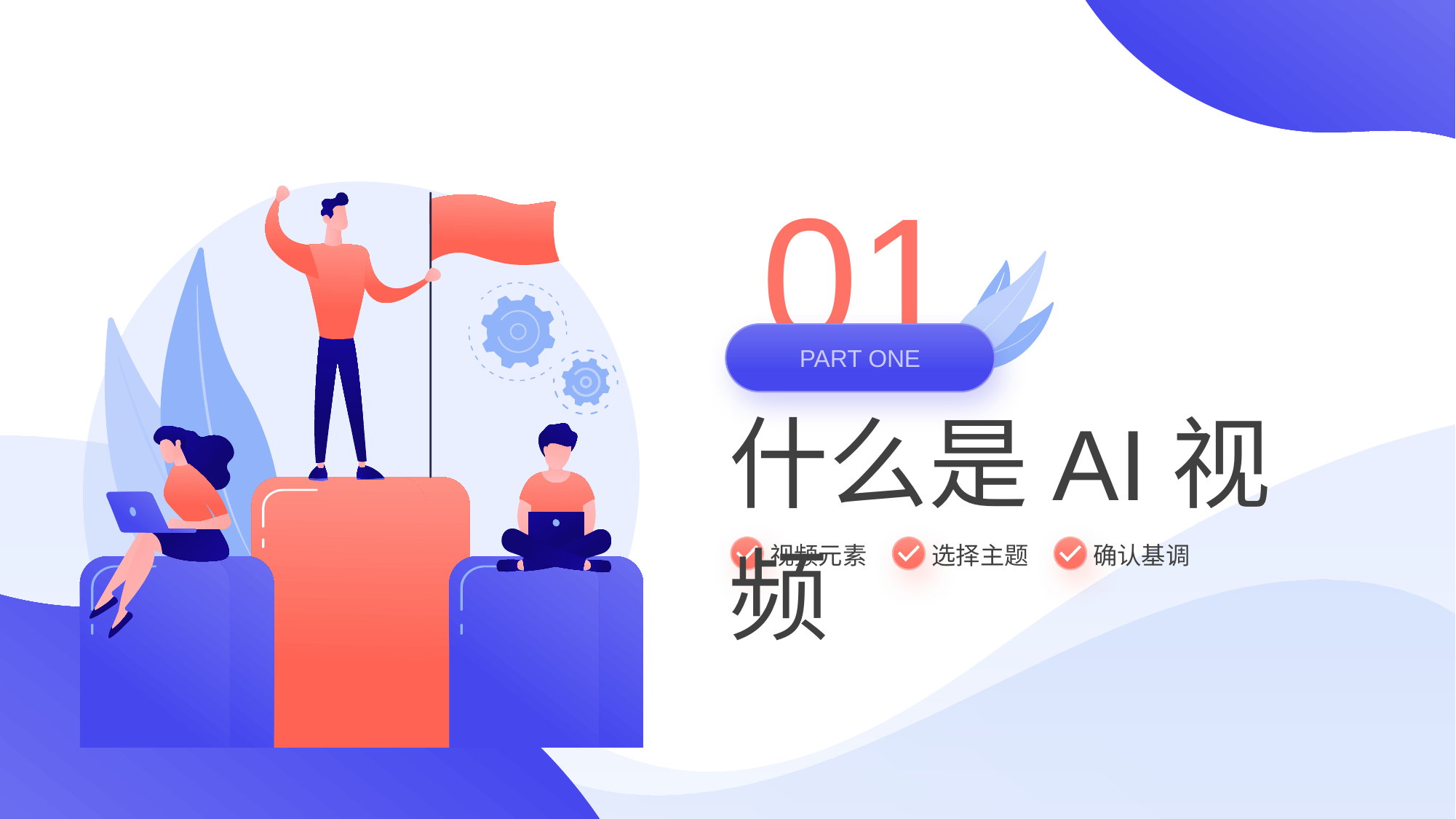

01

PART ONE
什么是AI视频

确认基调
视频元素
选择主题